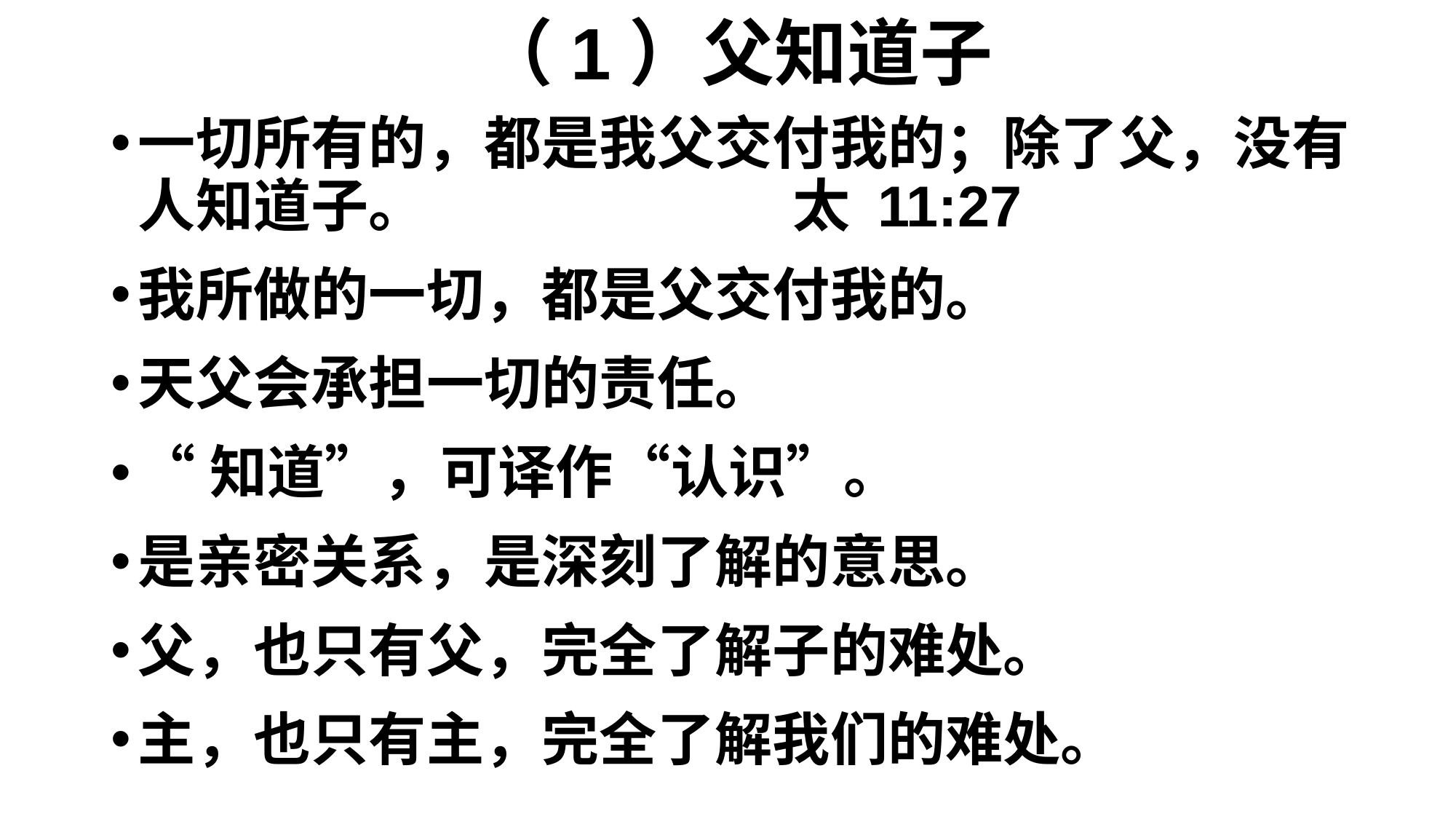

# （1）父知道子
一切所有的，都是我父交付我的；除了父，没有人知道子。				太 11:27
我所做的一切，都是父交付我的。
天父会承担一切的责任。
“知道”，可译作“认识”。
是亲密关系，是深刻了解的意思。
父，也只有父，完全了解子的难处。
主，也只有主，完全了解我们的难处。